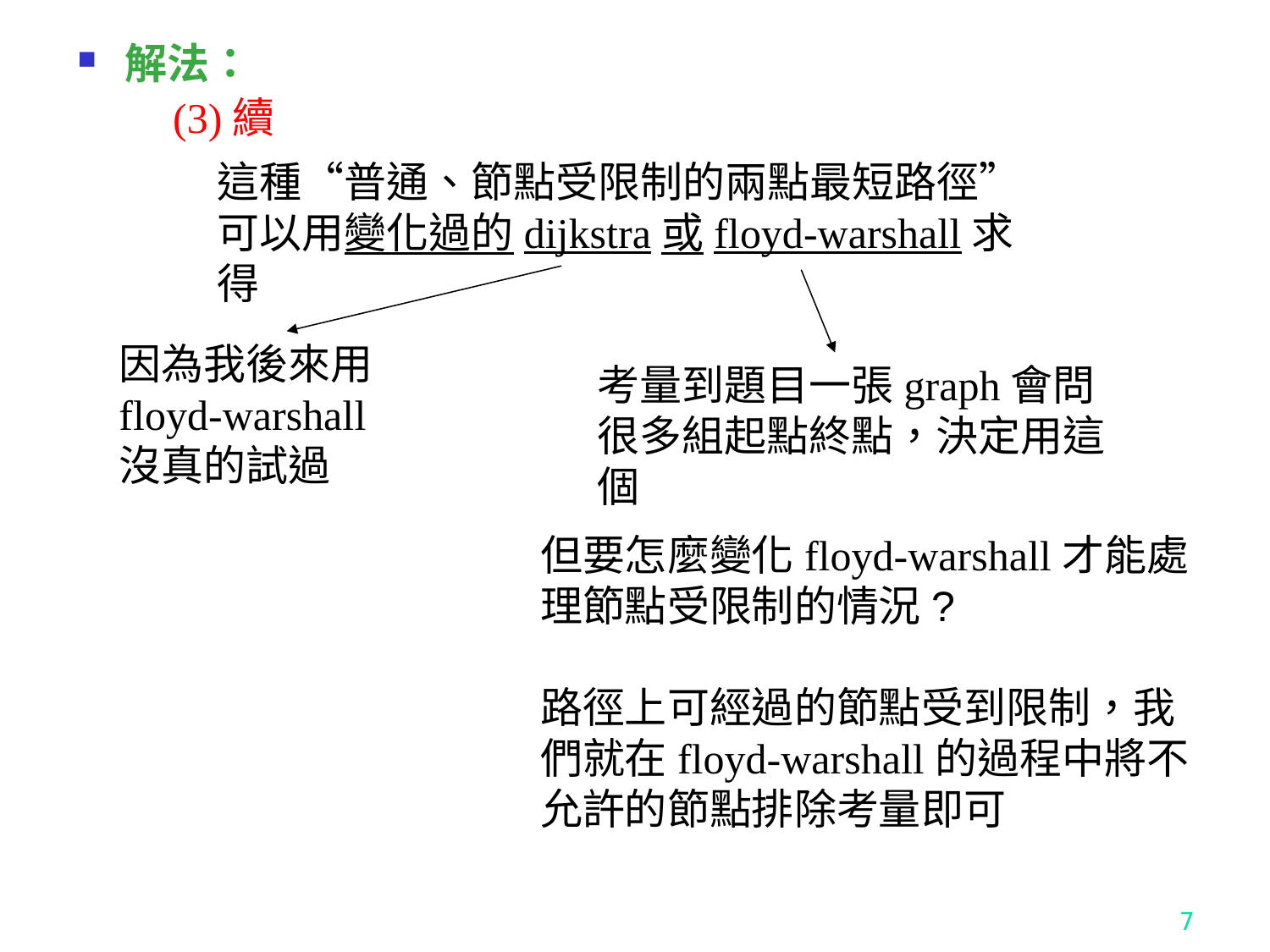

解法：
         (3)續

這種“普通、節點受限制的兩點最短路徑”
可以用變化過的dijkstra或floyd-warshall求得
因為我後來用floyd-warshall沒真的試過
考量到題目一張graph會問很多組起點終點，決定用這個
但要怎麼變化floyd-warshall才能處理節點受限制的情況?

路徑上可經過的節點受到限制，我們就在floyd-warshall的過程中將不允許的節點排除考量即可
7